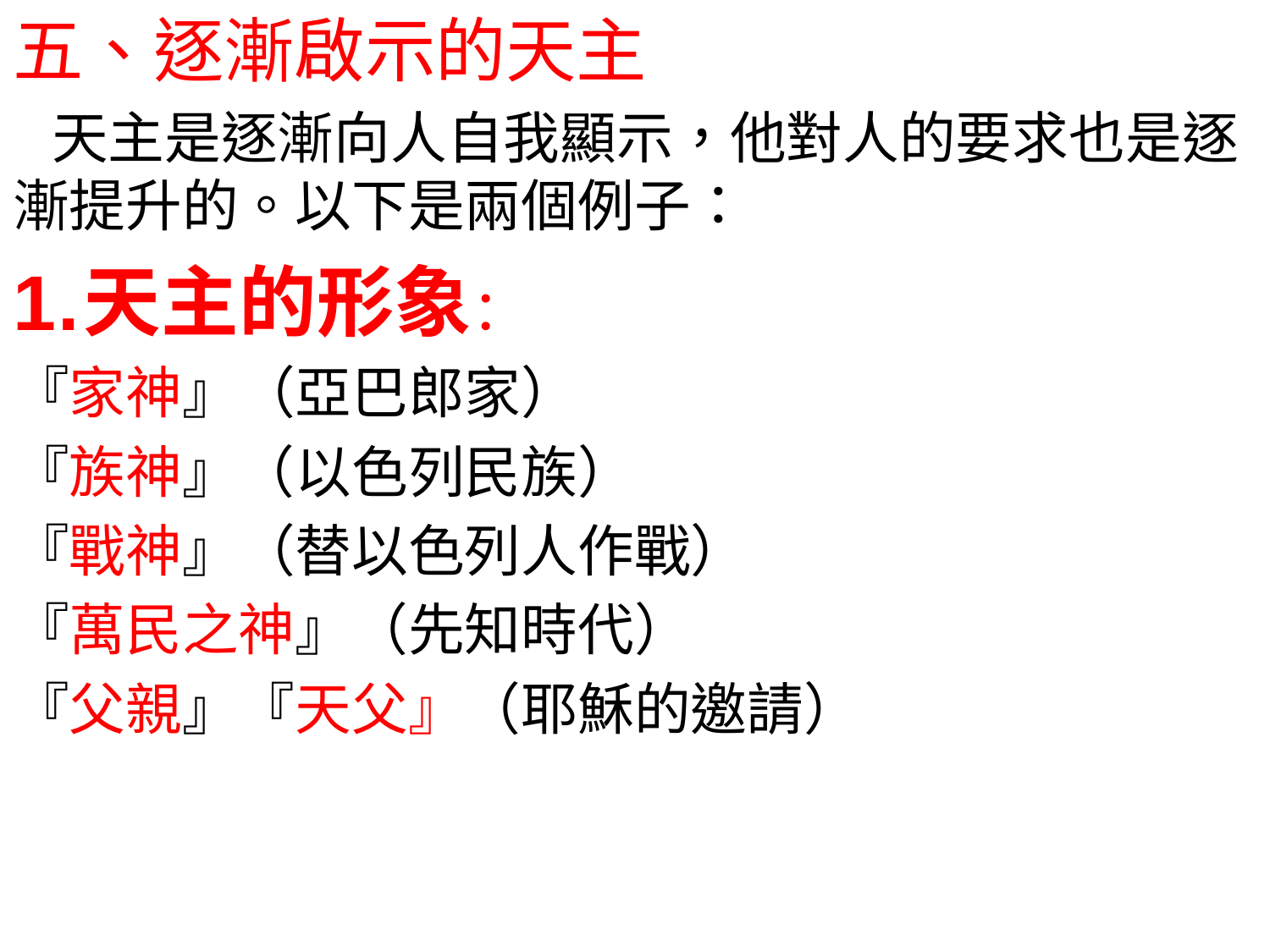

五、逐漸啟示的天主
  天主是逐漸向人自我顯示，他對人的要求也是逐漸提升的。以下是兩個例子：
天主的形象：
『家神』（亞巴郎家）
『族神』（以色列民族）
『戰神』（替以色列人作戰）
『萬民之神』（先知時代）
『父親』『天父』（耶穌的邀請）